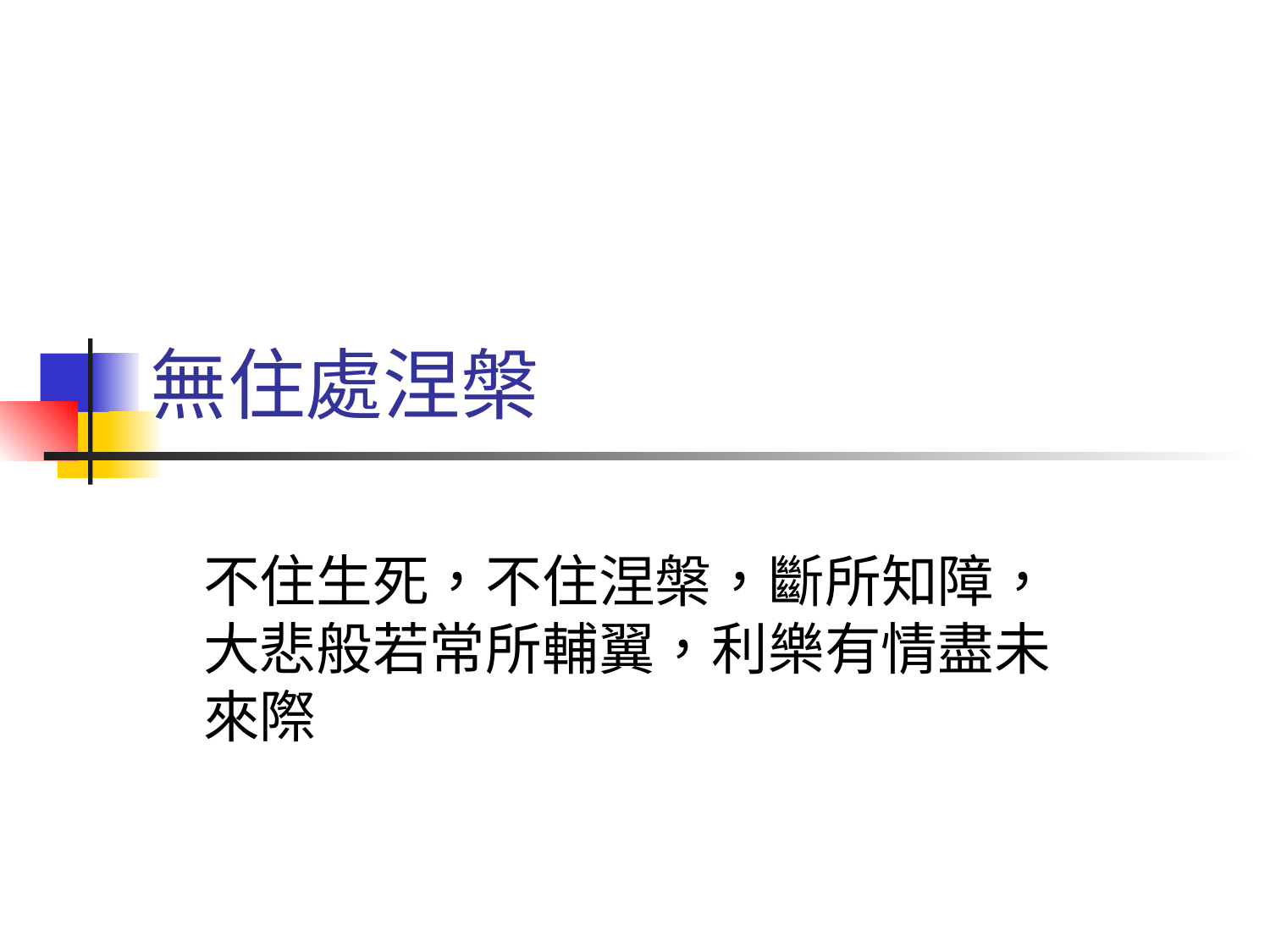

# 無住處涅槃
不住生死，不住涅槃，斷所知障，大悲般若常所輔翼，利樂有情盡未來際